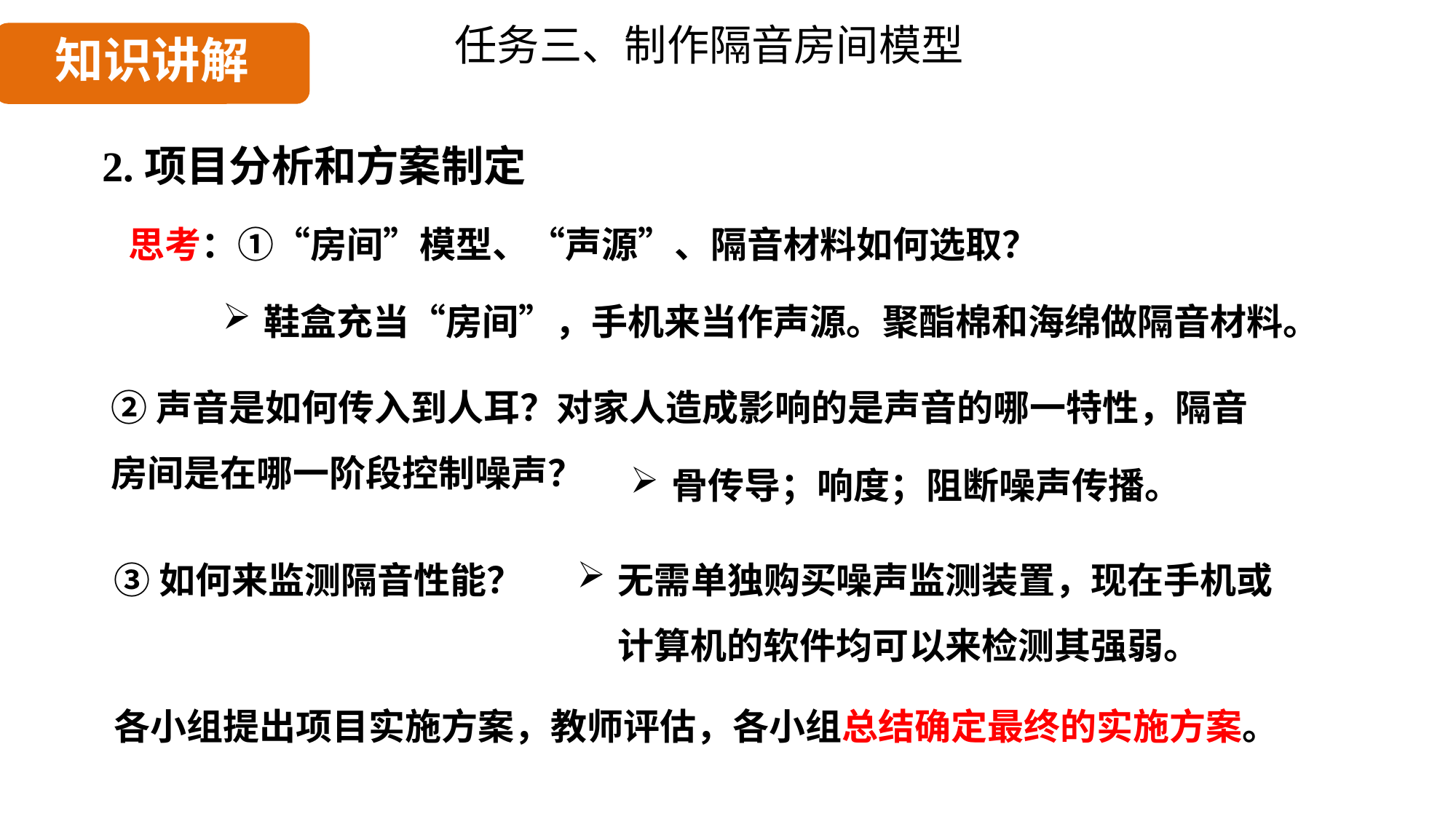

任务三、制作隔音房间模型
2.项目分析和方案制定
思考：①“房间”模型、“声源”、隔音材料如何选取？
鞋盒充当“房间”，手机来当作声源。聚酯棉和海绵做隔音材料。
②声音是如何传入到人耳？对家人造成影响的是声音的哪一特性，隔音房间是在哪一阶段控制噪声？
骨传导；响度；阻断噪声传播。
③如何来监测隔音性能？
无需单独购买噪声监测装置，现在手机或计算机的软件均可以来检测其强弱。
各小组提出项目实施方案，教师评估，各小组总结确定最终的实施方案。